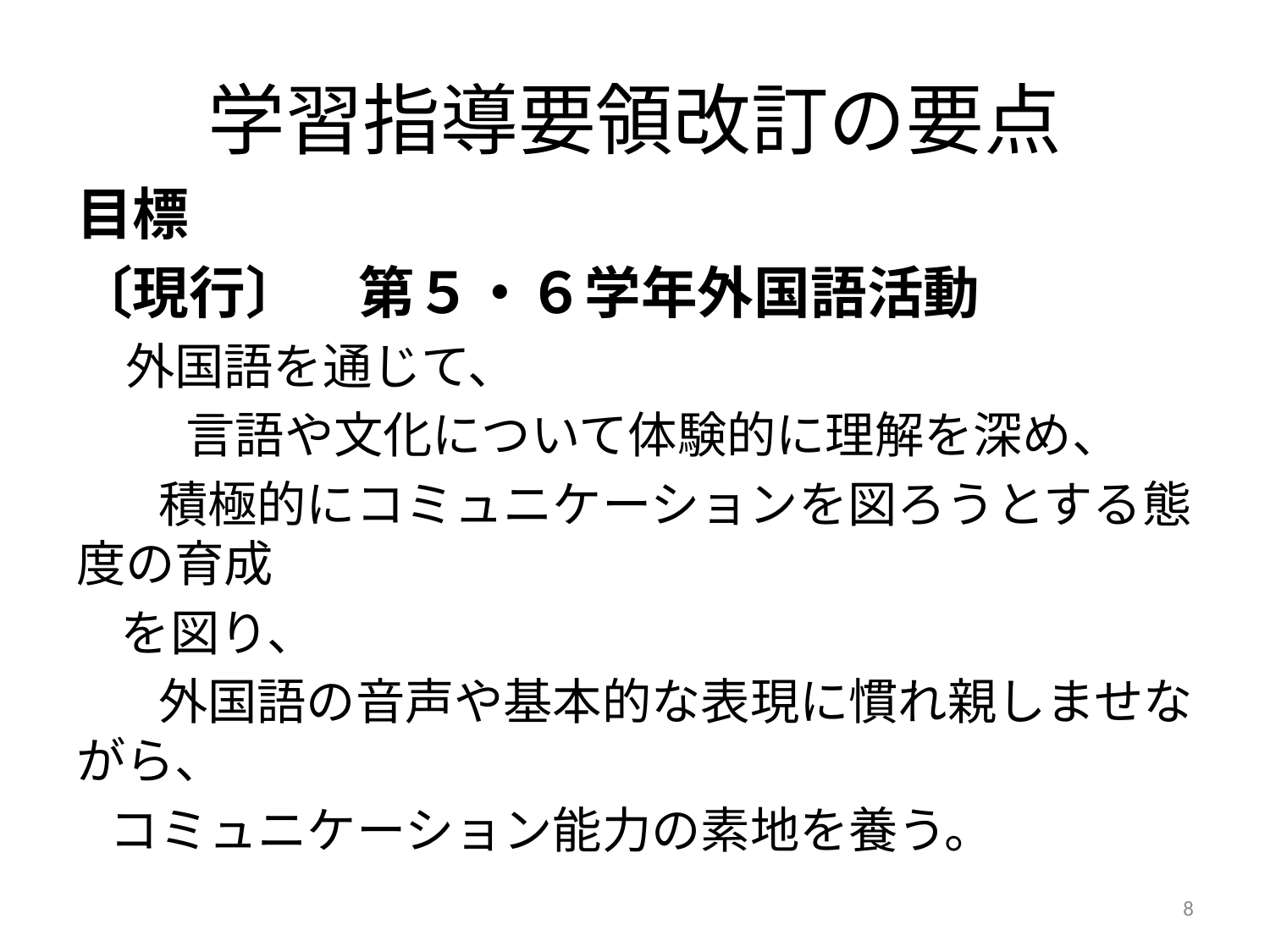

# 学習指導要領改訂の要点
目標
〔現行〕　第５・６学年外国語活動
　外国語を通じて、
　　 言語や文化について体験的に理解を深め、
　   積極的にコミュニケーションを図ろうとする態度の育成
   を図り、
　   外国語の音声や基本的な表現に慣れ親しませながら、
  コミュニケーション能力の素地を養う。
8